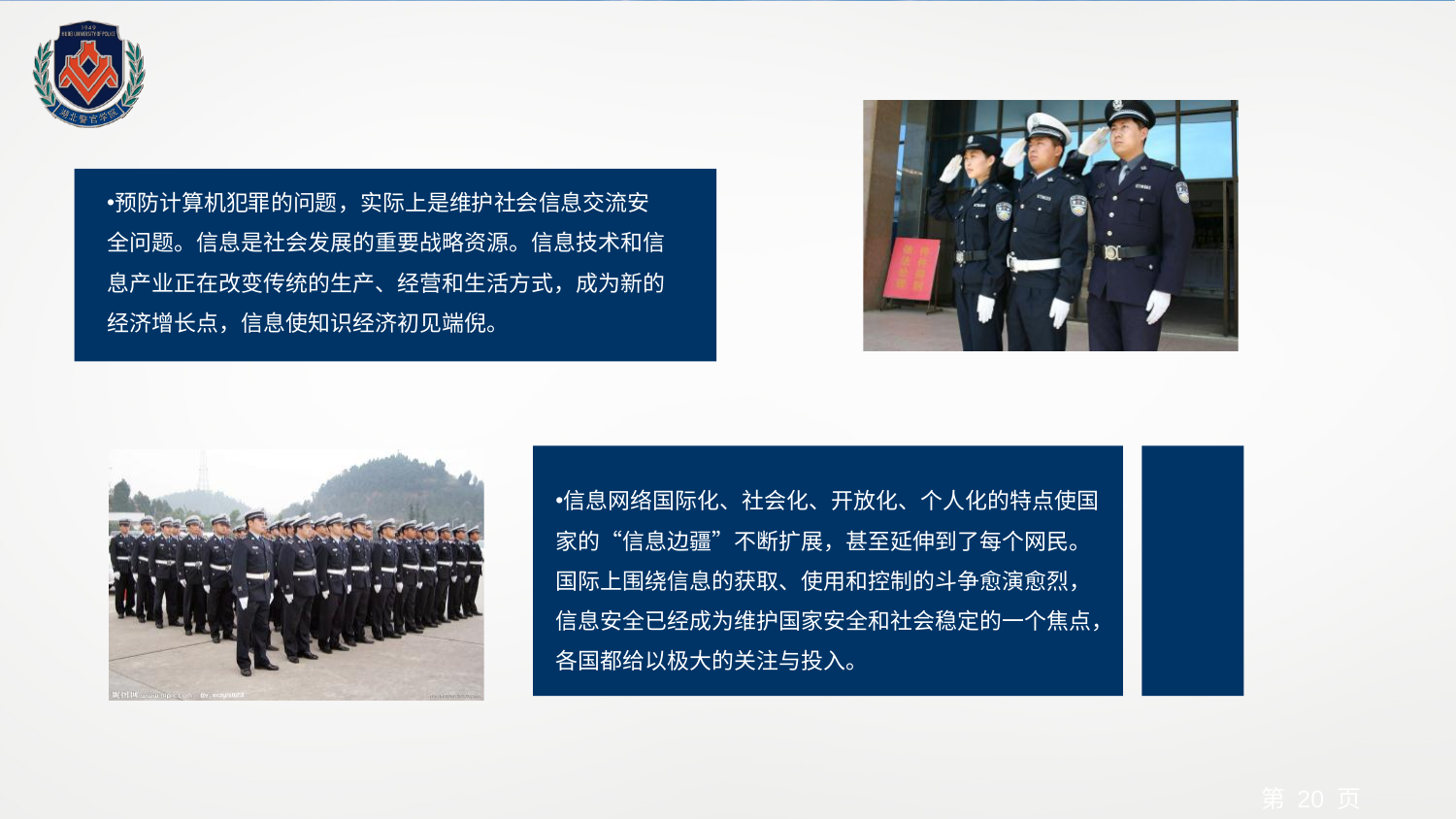

预防计算机犯罪的问题，实际上是维护社会信息交流安全问题。信息是社会发展的重要战略资源。信息技术和信息产业正在改变传统的生产、经营和生活方式，成为新的经济增长点，信息使知识经济初见端倪。

信息网络国际化、社会化、开放化、个人化的特点使国家的“信息边疆”不断扩展，甚至延伸到了每个网民。国际上围绕信息的获取、使用和控制的斗争愈演愈烈，信息安全已经成为维护国家安全和社会稳定的一个焦点，各国都给以极大的关注与投入。